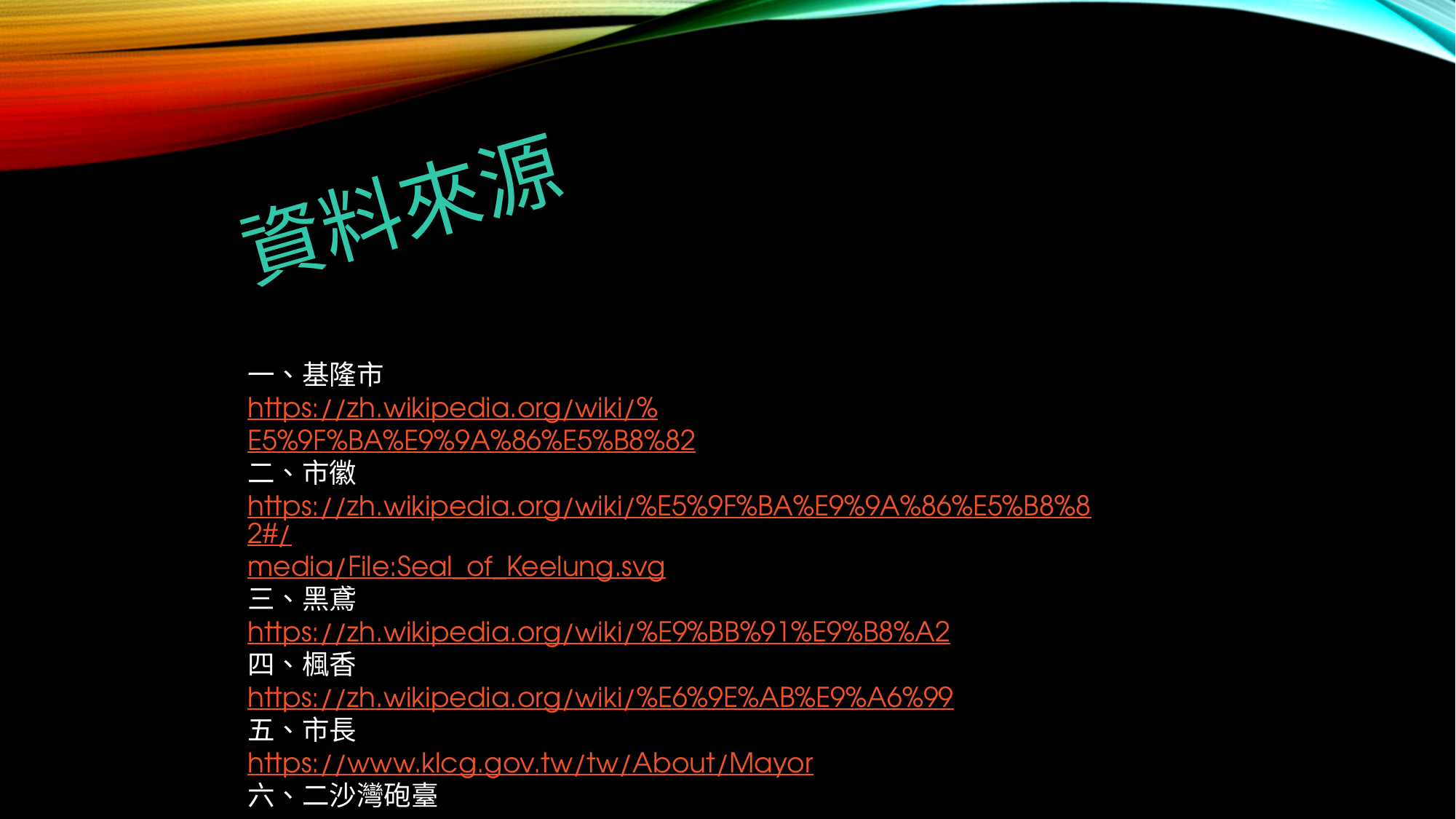

資料來源
一、基隆市
https://zh.wikipedia.org/wiki/%E5%9F%BA%E9%9A%86%E5%B8%82
二、市徽https://zh.wikipedia.org/wiki/%E5%9F%BA%E9%9A%86%E5%B8%82#/media/File:Seal_of_Keelung.svg
三、黑鳶
https://zh.wikipedia.org/wiki/%E9%BB%91%E9%B8%A2
四、楓香
https://zh.wikipedia.org/wiki/%E6%9E%AB%E9%A6%99
五、市長
https://www.klcg.gov.tw/tw/About/Mayor
六、二沙灣砲臺